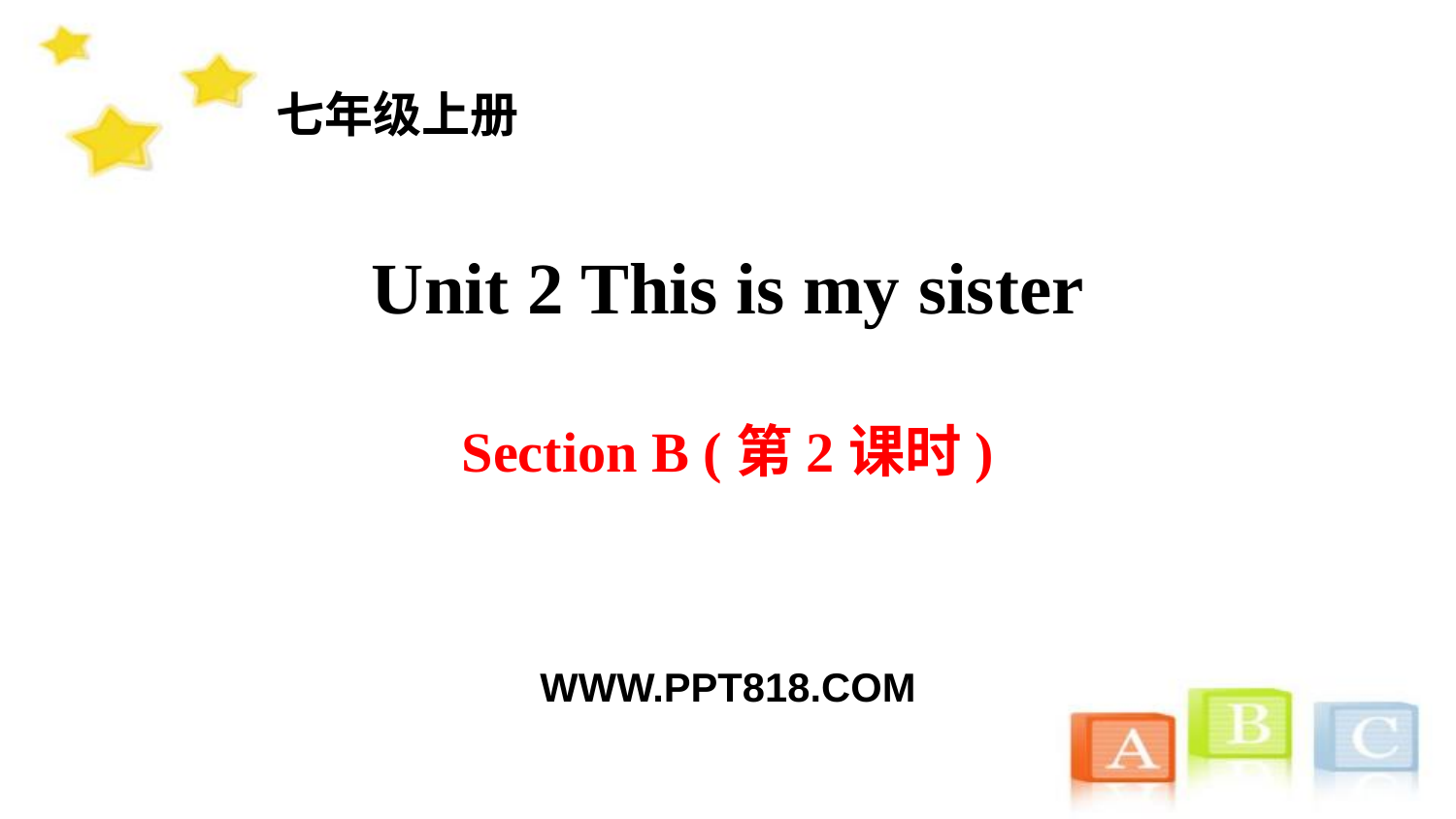

七年级上册
Unit 2 This is my sister

Section B (第2课时)
WWW.PPT818.COM